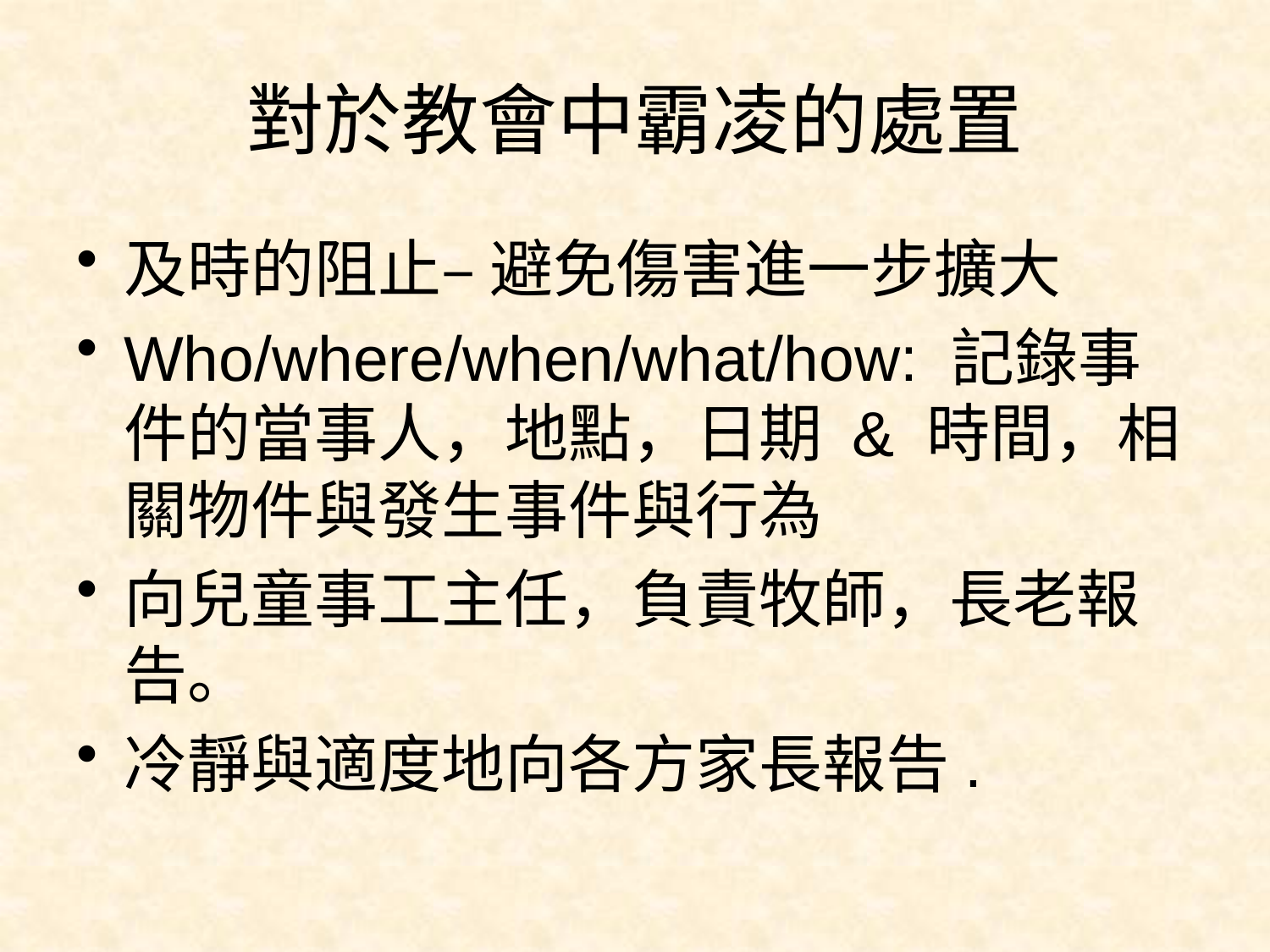

# 對於教會中霸凌的處置
及時的阻止– 避免傷害進一步擴大
Who/where/when/what/how: 記錄事件的當事人，地點，日期 & 時間，相關物件與發生事件與行為
向兒童事工主任，負責牧師，長老報告。
冷靜與適度地向各方家長報告.